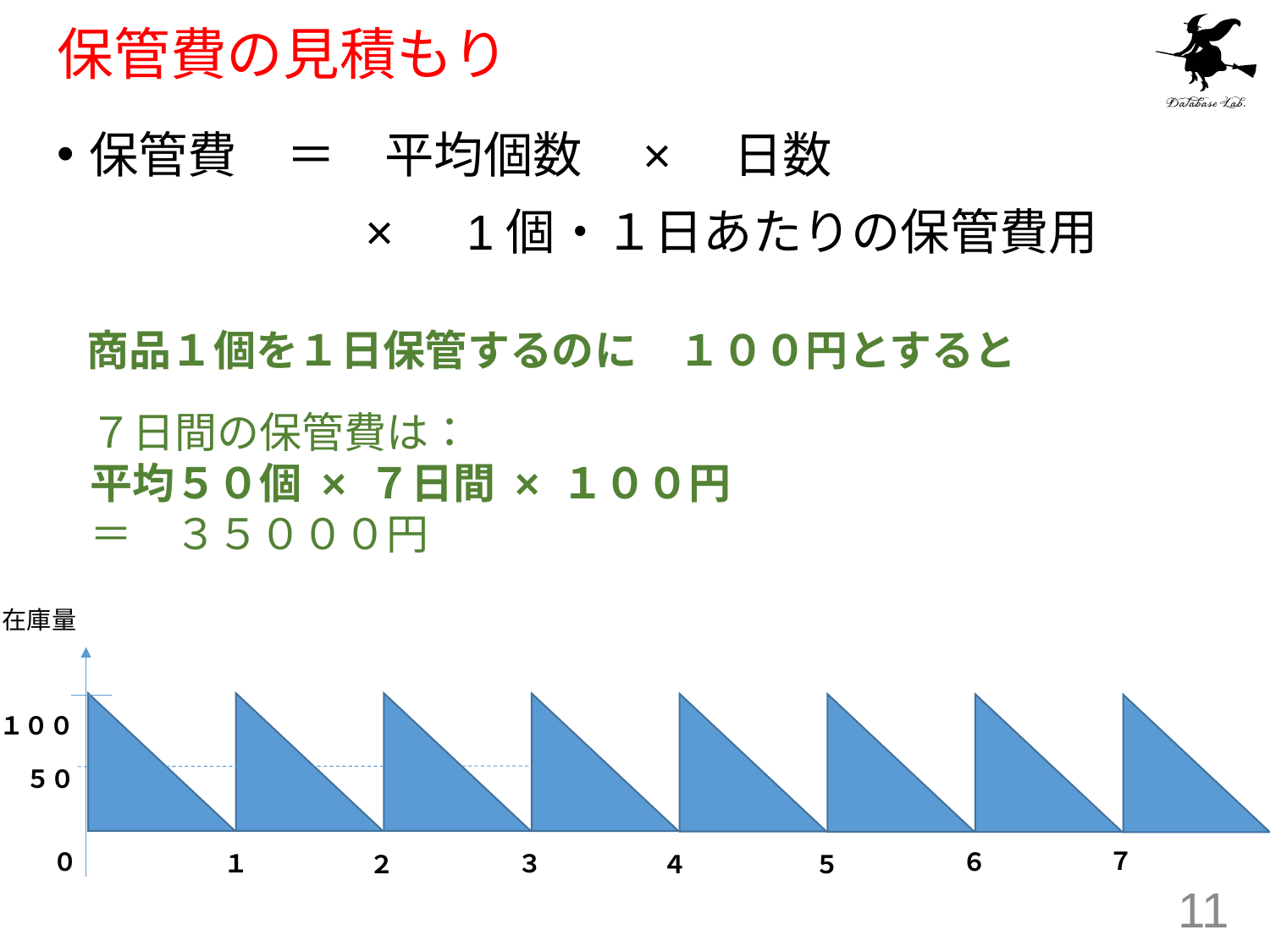

# 保管費の見積もり
保管費　＝　平均個数　×　日数
　　　　　　×　1個・１日あたりの保管費用
　商品１個を１日保管するのに　１００円とすると
７日間の保管費は：
平均５０個 × ７日間 × １００円
＝　３５０００円
在庫量

１００
５０
７
０
６
３
１
２
４
５
11